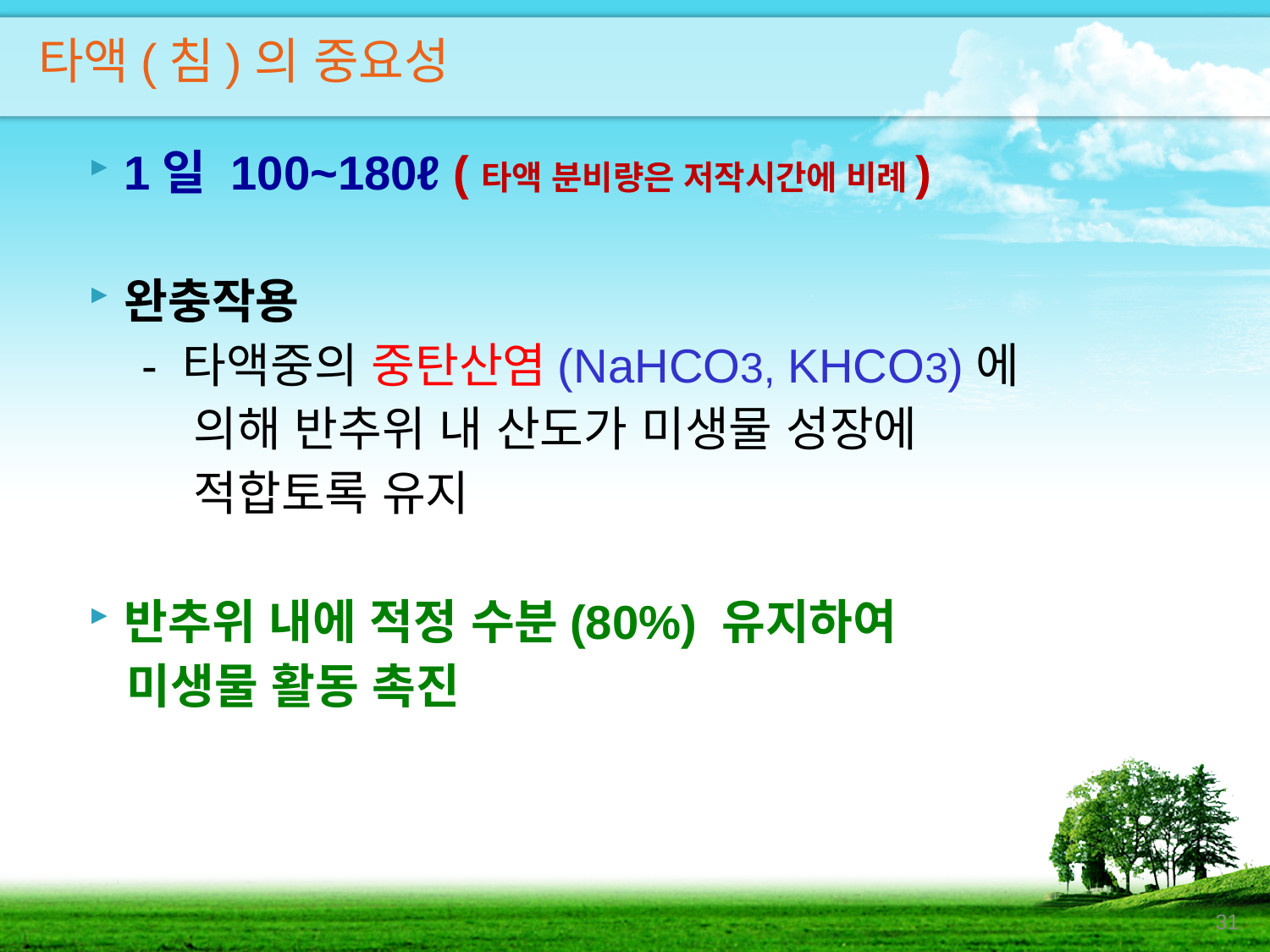

타액(침)의 중요성
1일 100~180ℓ (타액 분비량은 저작시간에 비례)

완충작용
    - 타액중의 중탄산염(NaHCO3, KHCO3)에
       의해 반추위 내 산도가 미생물 성장에
       적합토록 유지

반추위 내에 적정 수분(80%) 유지하여
  미생물 활동 촉진
31